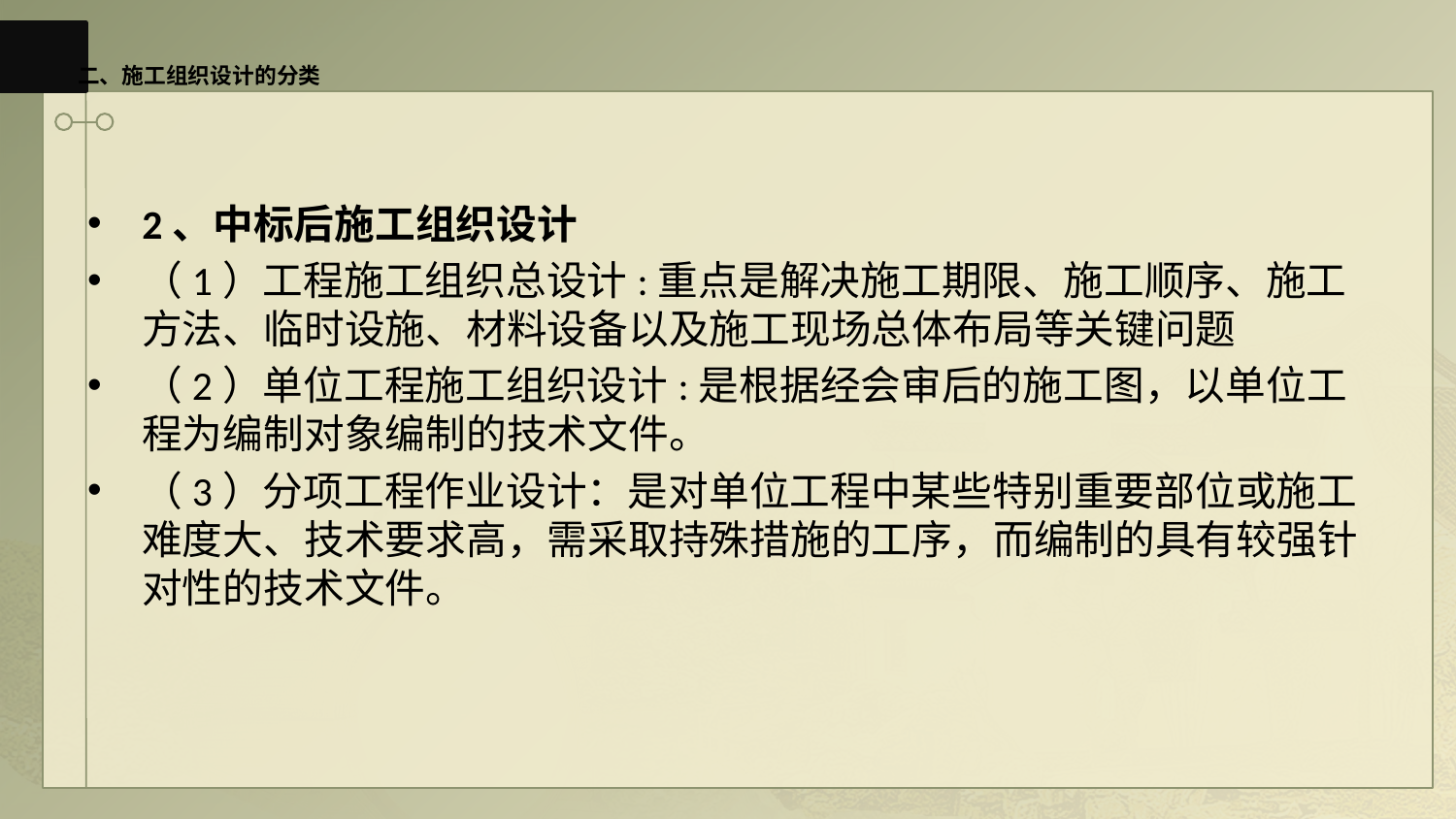

# 二、施工组织设计的分类
2、中标后施工组织设计
（1）工程施工组织总设计:重点是解决施工期限、施工顺序、施工方法、临时设施、材料设备以及施工现场总体布局等关键问题
（2）单位工程施工组织设计:是根据经会审后的施工图，以单位工程为编制对象编制的技术文件。
（3）分项工程作业设计：是对单位工程中某些特别重要部位或施工难度大、技术要求高，需采取持殊措施的工序，而编制的具有较强针对性的技术文件。